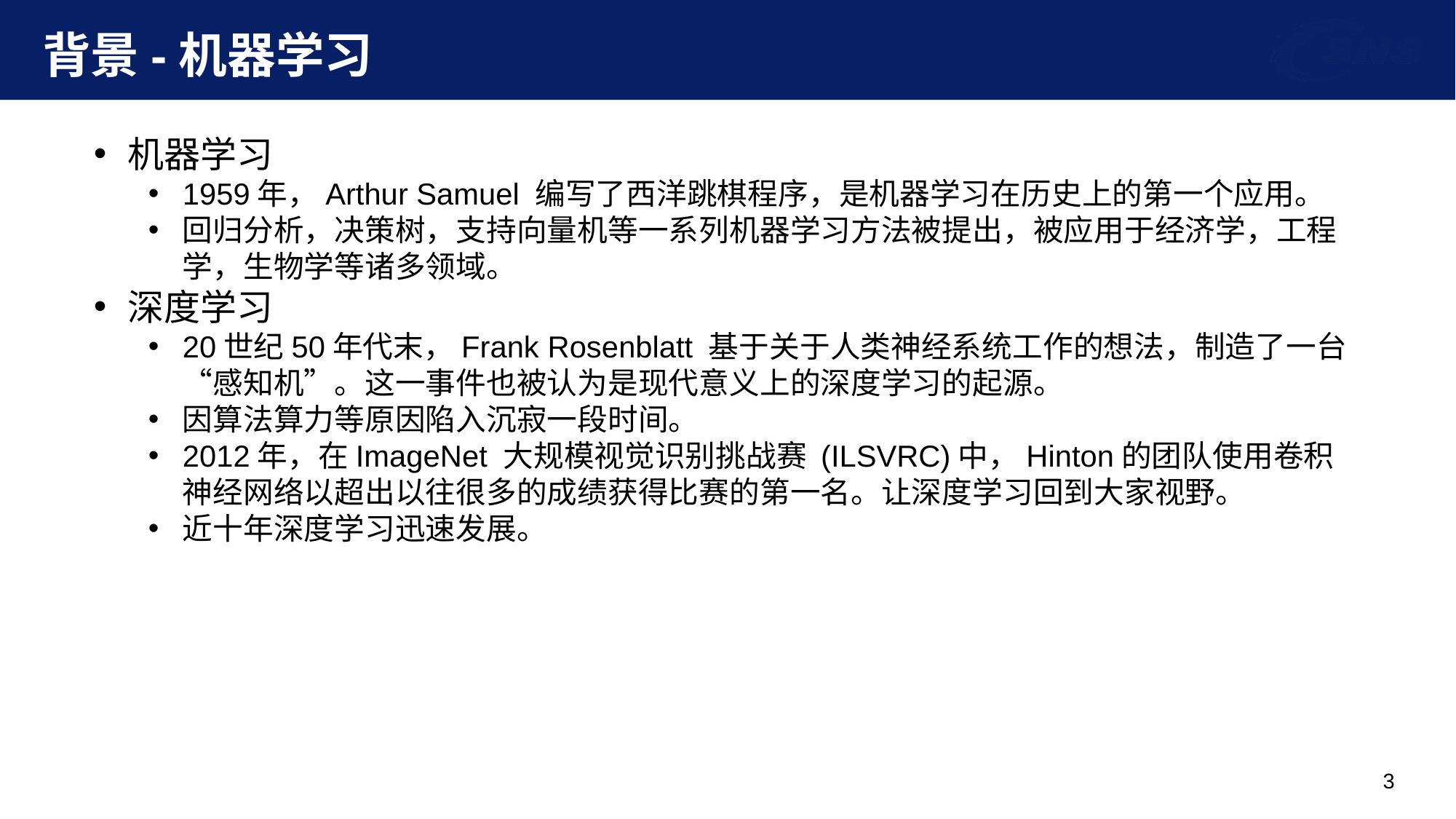

# 背景-机器学习
机器学习
1959年，Arthur Samuel 编写了西洋跳棋程序，是机器学习在历史上的第一个应用。
回归分析，决策树，支持向量机等一系列机器学习方法被提出，被应用于经济学，工程学，生物学等诸多领域。
深度学习
20世纪50年代末，Frank Rosenblatt 基于关于人类神经系统工作的想法，制造了一台“感知机”。这一事件也被认为是现代意义上的深度学习的起源。
因算法算力等原因陷入沉寂一段时间。
2012年，在ImageNet 大规模视觉识别挑战赛 (ILSVRC)中，Hinton的团队使用卷积神经网络以超出以往很多的成绩获得比赛的第一名。让深度学习回到大家视野。
近十年深度学习迅速发展。
3